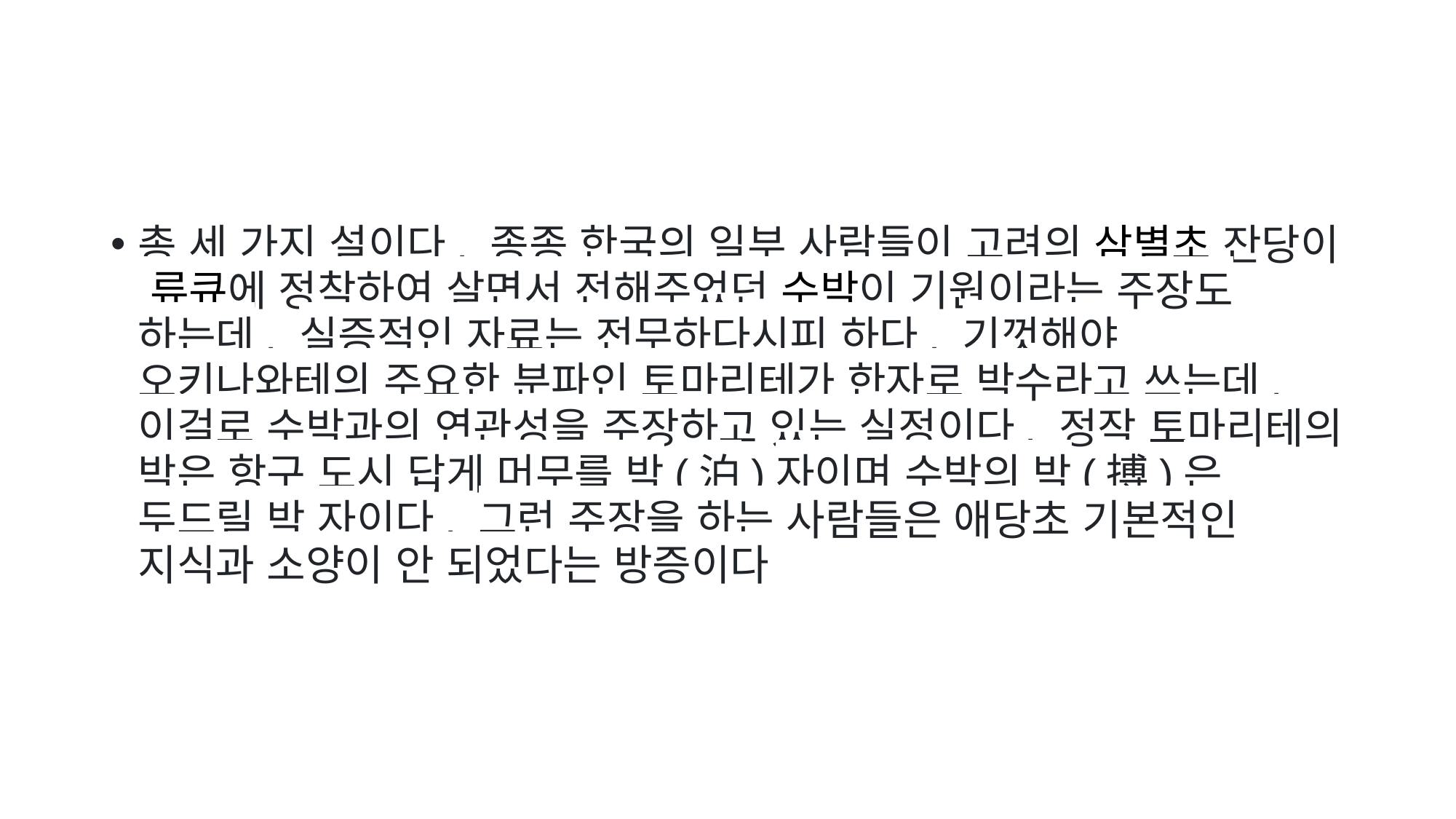

#
총 세 가지 설이다. 종종 한국의 일부 사람들이 고려의 삼별초 잔당이 류큐에 정착하여 살면서 전해주었던 수박이 기원이라는 주장도 하는데, 실증적인 자료는 전무하다시피 하다. 기껏해야 오키나와테의 주요한 분파인 토마리테가 한자로 박수라고 쓰는데, 이걸로 수박과의 연관성을 주장하고 있는 실정이다. 정작 토마리테의 박은 항구 도시 답게 머무를 박(泊)자이며 수박의 박(搏)은 두드릴 박 자이다. 그런 주장을 하는 사람들은 애당초 기본적인 지식과 소양이 안 되었다는 방증이다